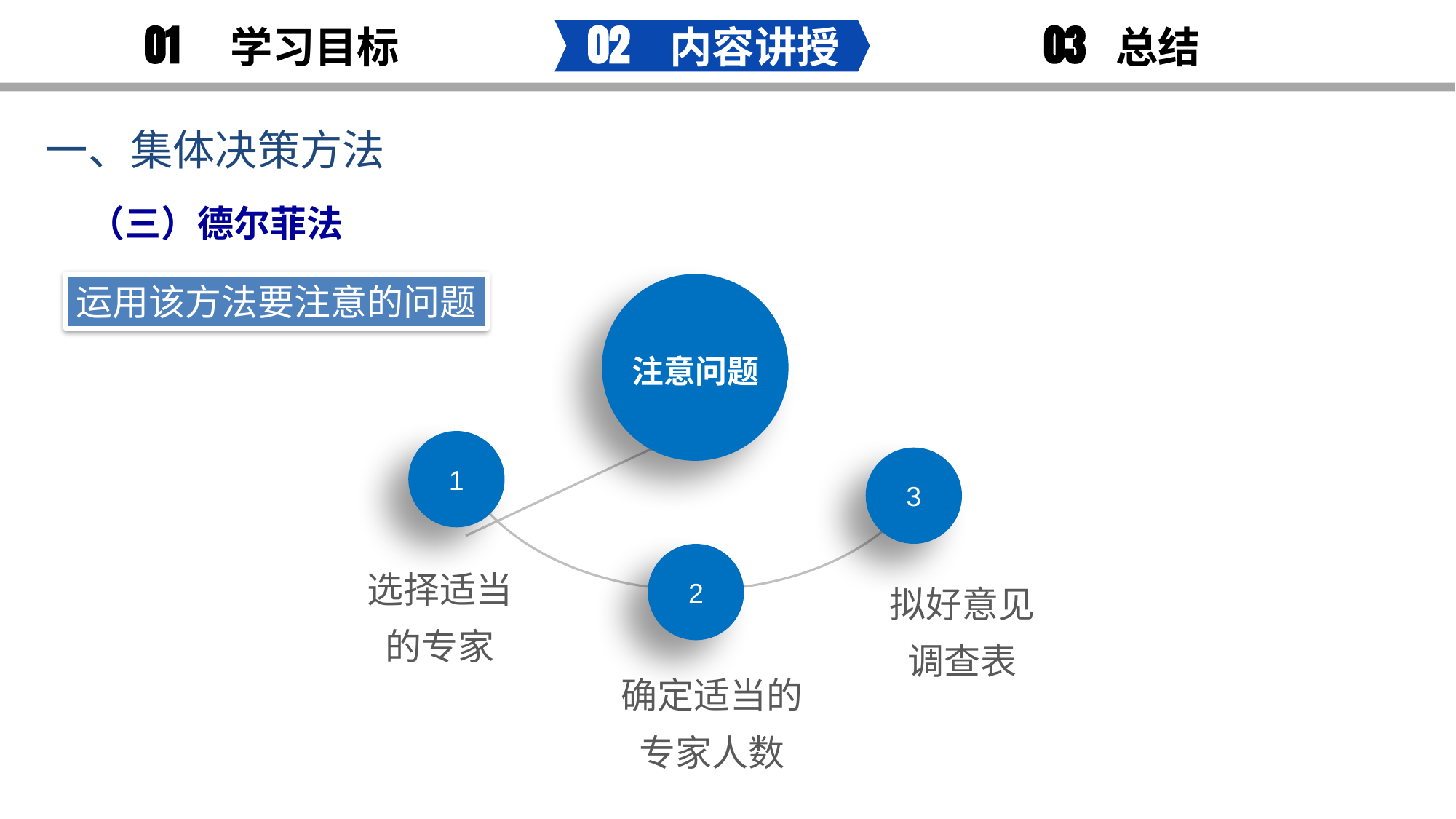

02   内容讲授
03  总结
01    学习目标

一、集体决策方法
明 年 工 作 计 划
（三）德尔菲法

注意问题
运用该方法要注意的问题
1
3

2
选择适当的专家
拟好意见调查表
确定适当的专家人数